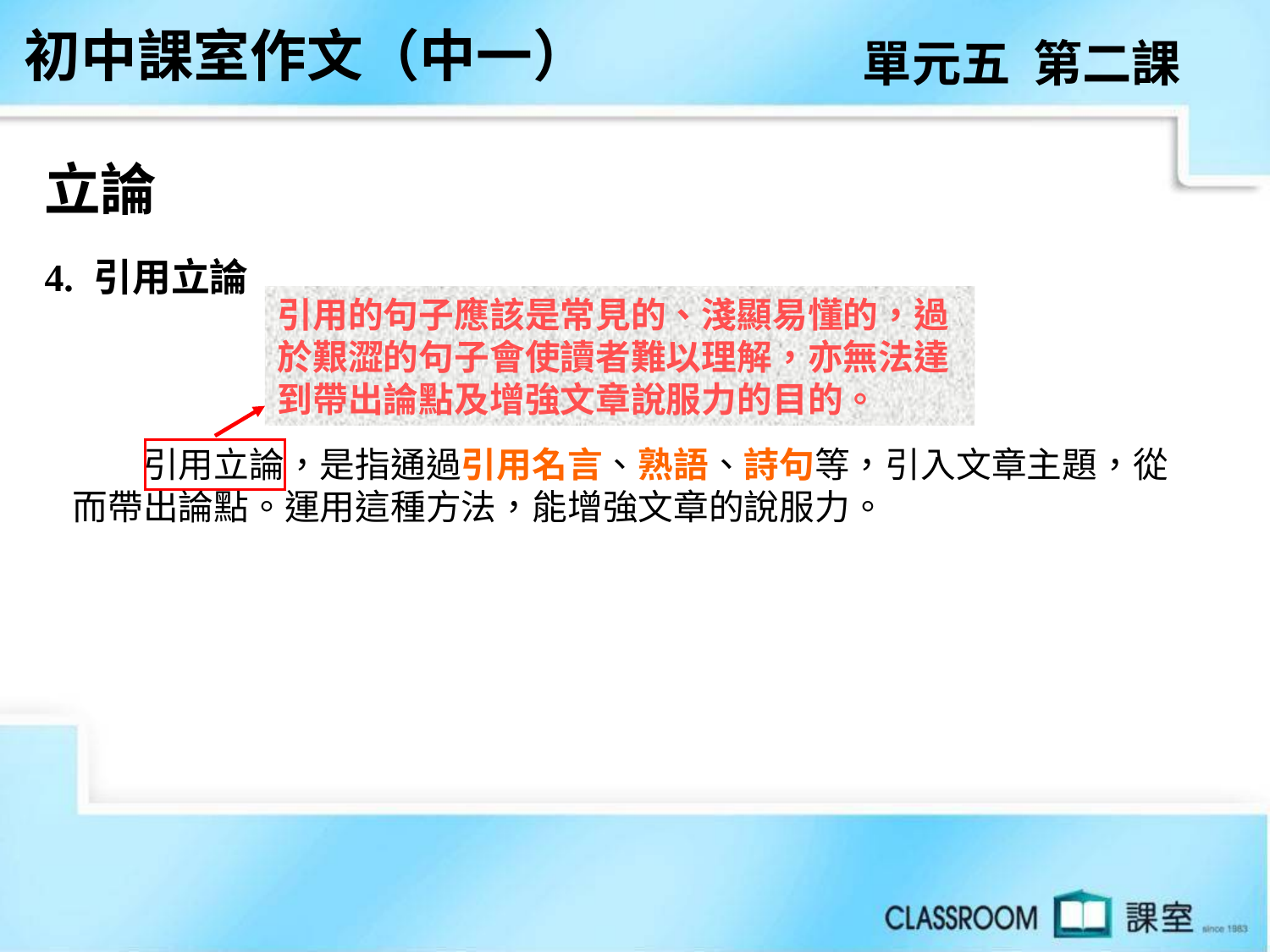

初中課室作文（中一）
單元五  第二課
立論
 4. 引用立論
引用的句子應該是常見的、淺顯易懂的，過於艱澀的句子會使讀者難以理解，亦無法達到帶出論點及增強文章說服力的目的。

　　引用立論，是指通過引用名言、熟語、詩句等，引入文章主題，從而帶出論點。運用這種方法，能增強文章的說服力。